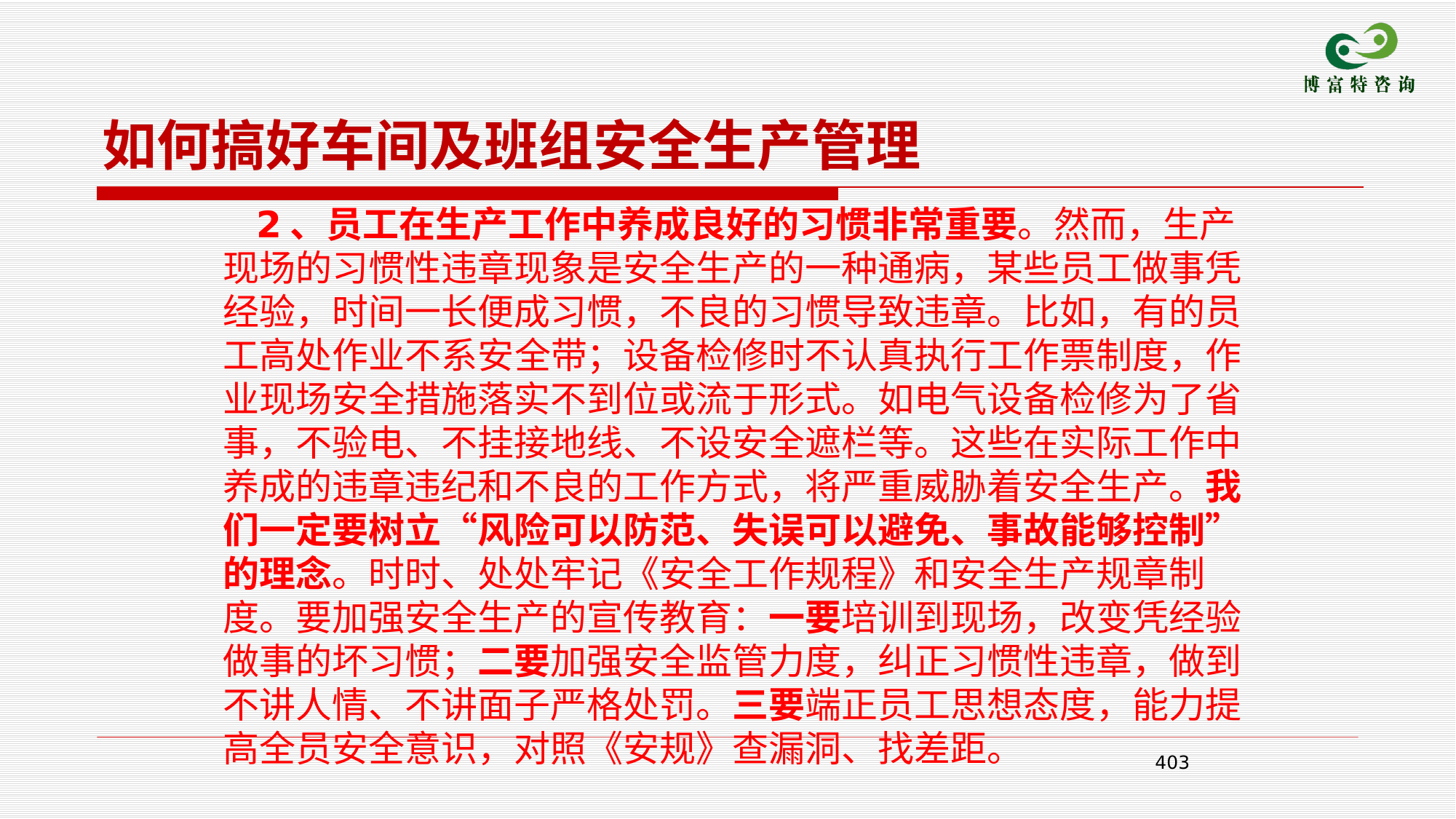

如何搞好车间及班组安全生产管理
       2、员工在生产工作中养成良好的习惯非常重要。然而，生产现场的习惯性违章现象是安全生产的一种通病，某些员工做事凭经验，时间一长便成习惯，不良的习惯导致违章。比如，有的员工高处作业不系安全带；设备检修时不认真执行工作票制度，作业现场安全措施落实不到位或流于形式。如电气设备检修为了省事，不验电、不挂接地线、不设安全遮栏等。这些在实际工作中养成的违章违纪和不良的工作方式，将严重威胁着安全生产。我们一定要树立“风险可以防范、失误可以避免、事故能够控制”的理念。时时、处处牢记《安全工作规程》和安全生产规章制度。要加强安全生产的宣传教育：一要培训到现场，改变凭经验做事的坏习惯；二要加强安全监管力度，纠正习惯性违章，做到不讲人情、不讲面子严格处罚。三要端正员工思想态度，能力提高全员安全意识，对照《安规》查漏洞、找差距。

403